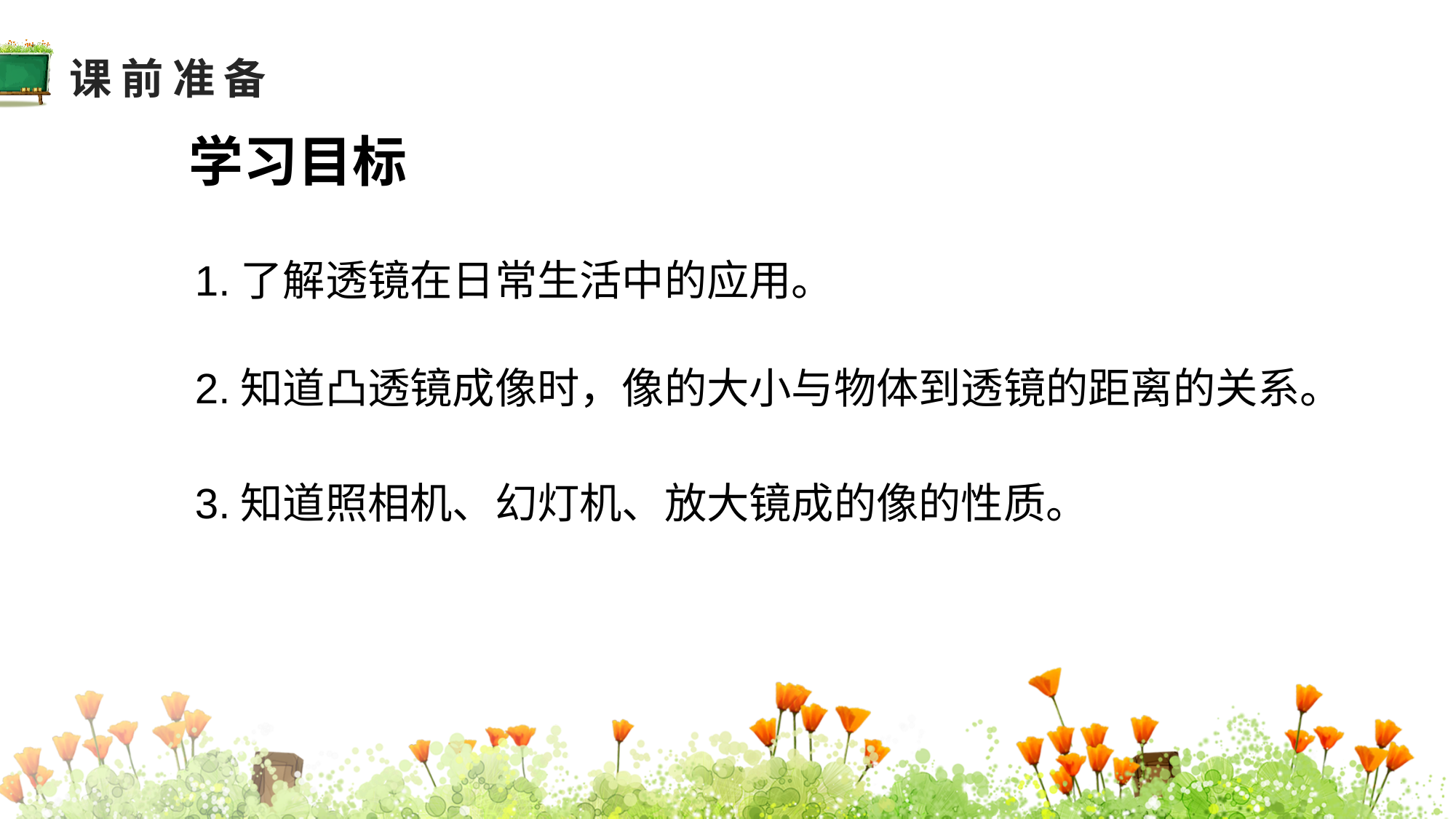

课前准备
学习目标
1.了解透镜在日常生活中的应用。

教学分析
2.知道凸透镜成像时，像的大小与物体到透镜的距离的关系。

3.知道照相机、幻灯机、放大镜成的像的性质。